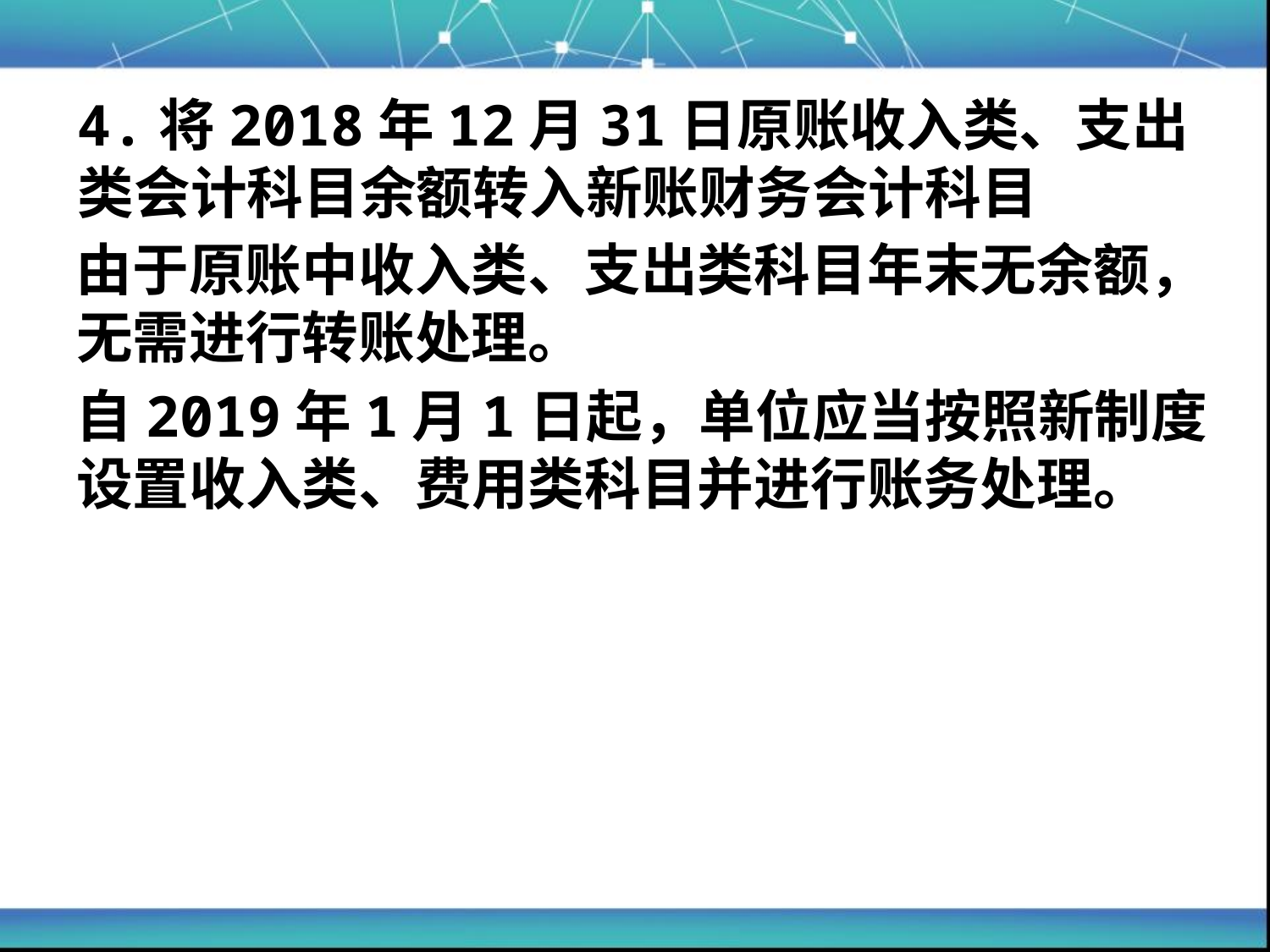

# 4.将2018年12月31日原账收入类、支出类会计科目余额转入新账财务会计科目
由于原账中收入类、支出类科目年末无余额，无需进行转账处理。
自2019年1月1日起，单位应当按照新制度设置收入类、费用类科目并进行账务处理。